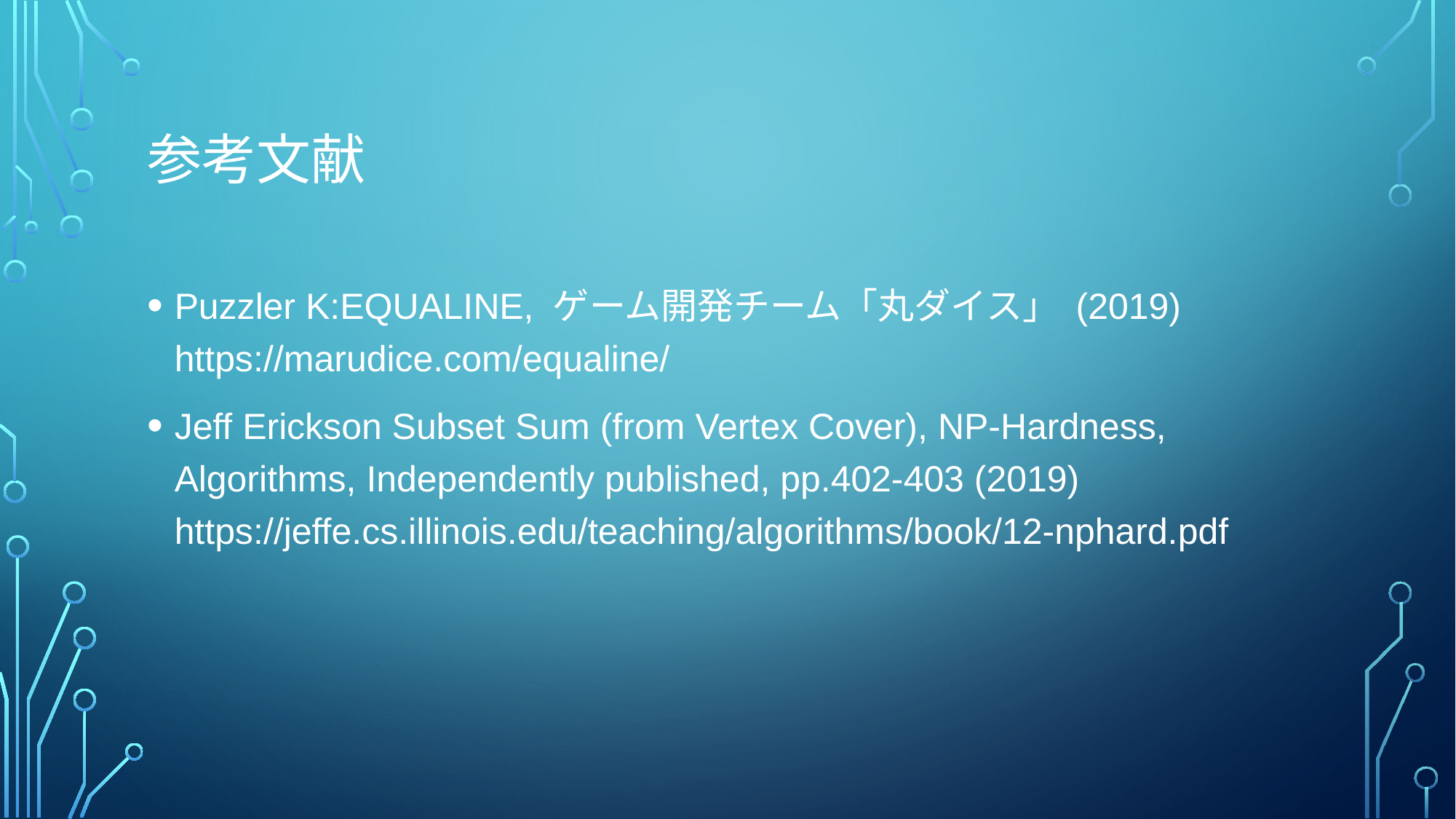

# 参考文献
Puzzler K:EQUALINE, ゲーム開発チーム「丸ダイス」 (2019) https://marudice.com/equaline/
Jeff Erickson Subset Sum (from Vertex Cover), NP-Hardness, Algorithms, Independently published, pp.402-403 (2019) https://jeffe.cs.illinois.edu/teaching/algorithms/book/12-nphard.pdf